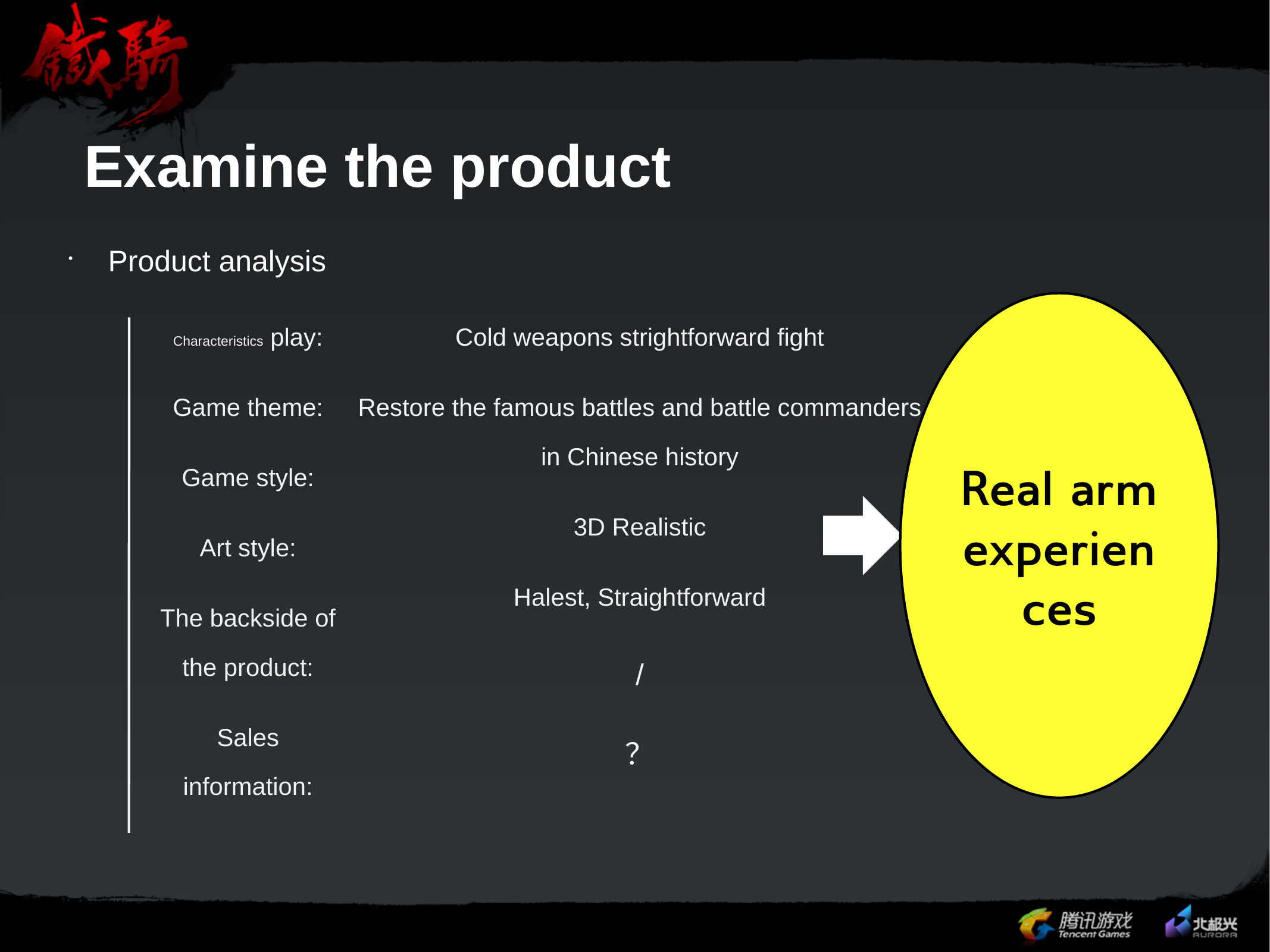

# Examine the product
Product analysis
Real arm experiences
Characteristics play:
Game theme:
Game style:
Art style:
The backside of the product:
Sales information:
Cold weapons strightforward fight
Restore the famous battles and battle commanders in Chinese history
3D Realistic
Halest, Straightforward
/
？
豪爽
战斗
真实
战役
硬朗的风格